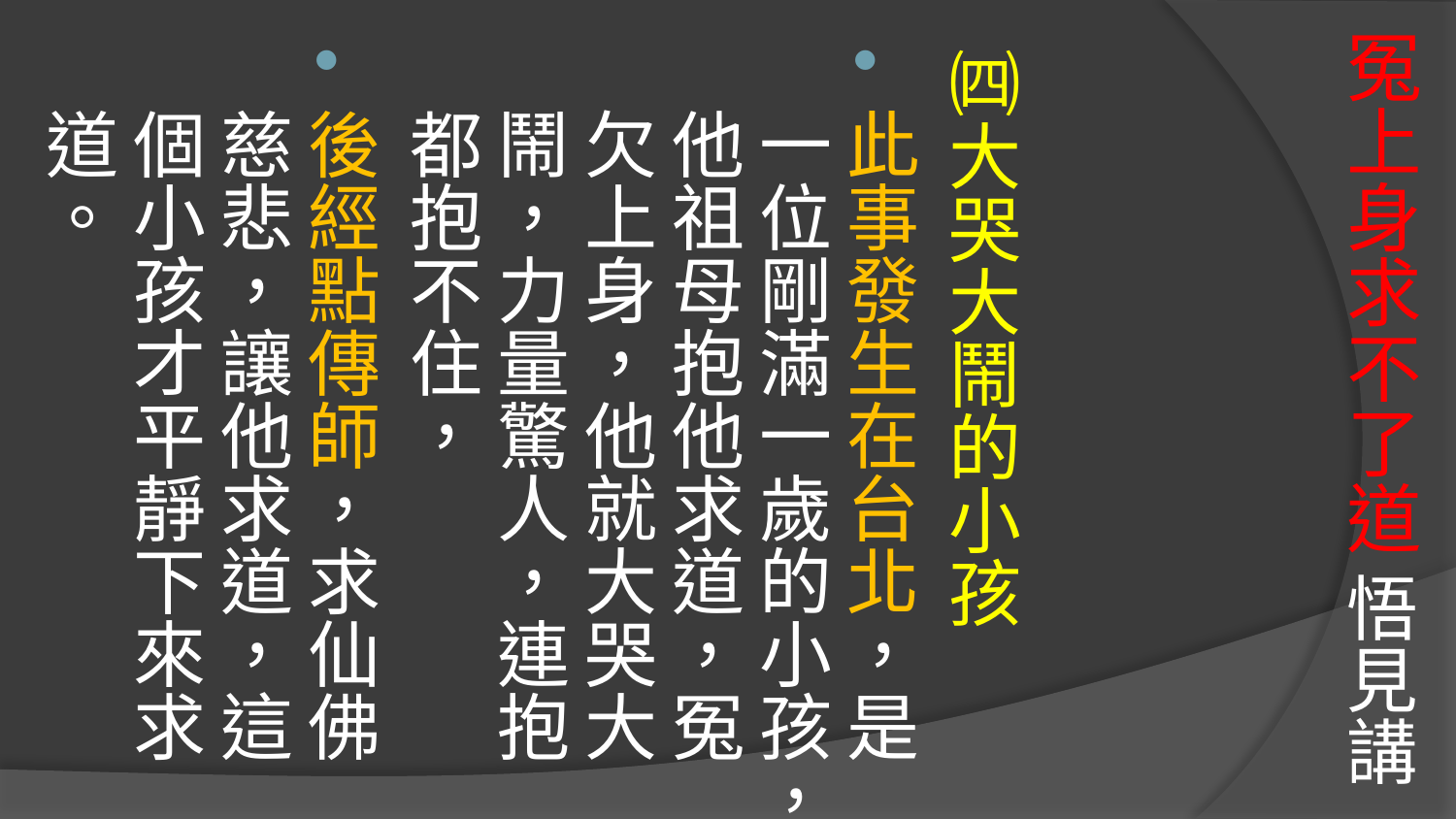

# 冤上身求不了道 悟見講
㈣大哭大鬧的小孩
此事發生在台北，是一位剛滿一歲的小孩，他祖母抱他求道，冤欠上身，他就大哭大鬧，力量驚人，連抱都抱不住，
後經點傳師，求仙佛慈悲，讓他求道，這個小孩才平靜下來求道。